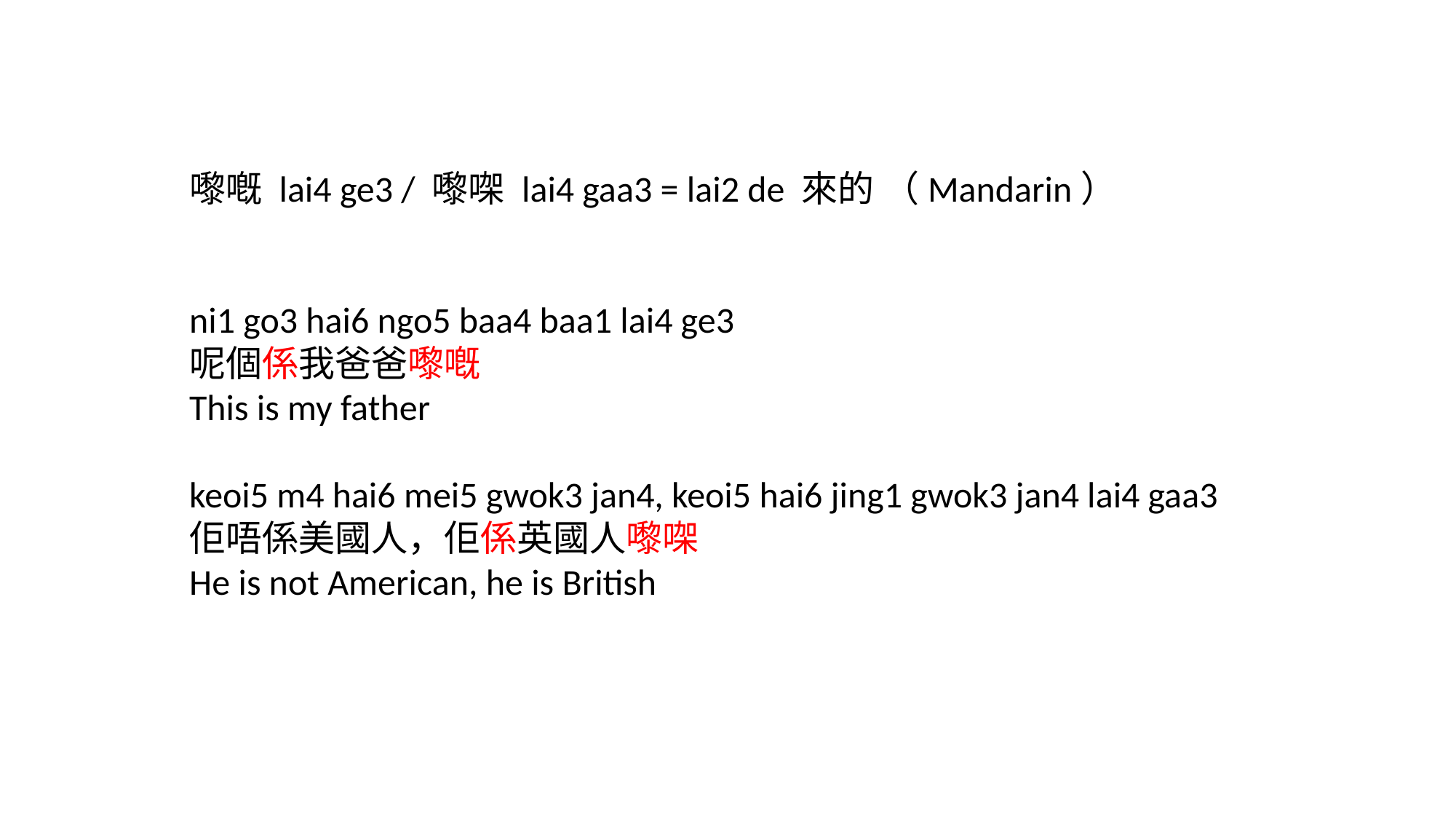

嚟嘅 lai4 ge3 / 嚟㗎 lai4 gaa3 = lai2 de 來的 （Mandarin）

ni1 go3 hai6 ngo5 baa4 baa1 lai4 ge3
呢個係我爸爸嚟嘅
This is my father

keoi5 m4 hai6 mei5 gwok3 jan4, keoi5 hai6 jing1 gwok3 jan4 lai4 gaa3
佢唔係美國人，佢係英國人嚟㗎
He is not American, he is British